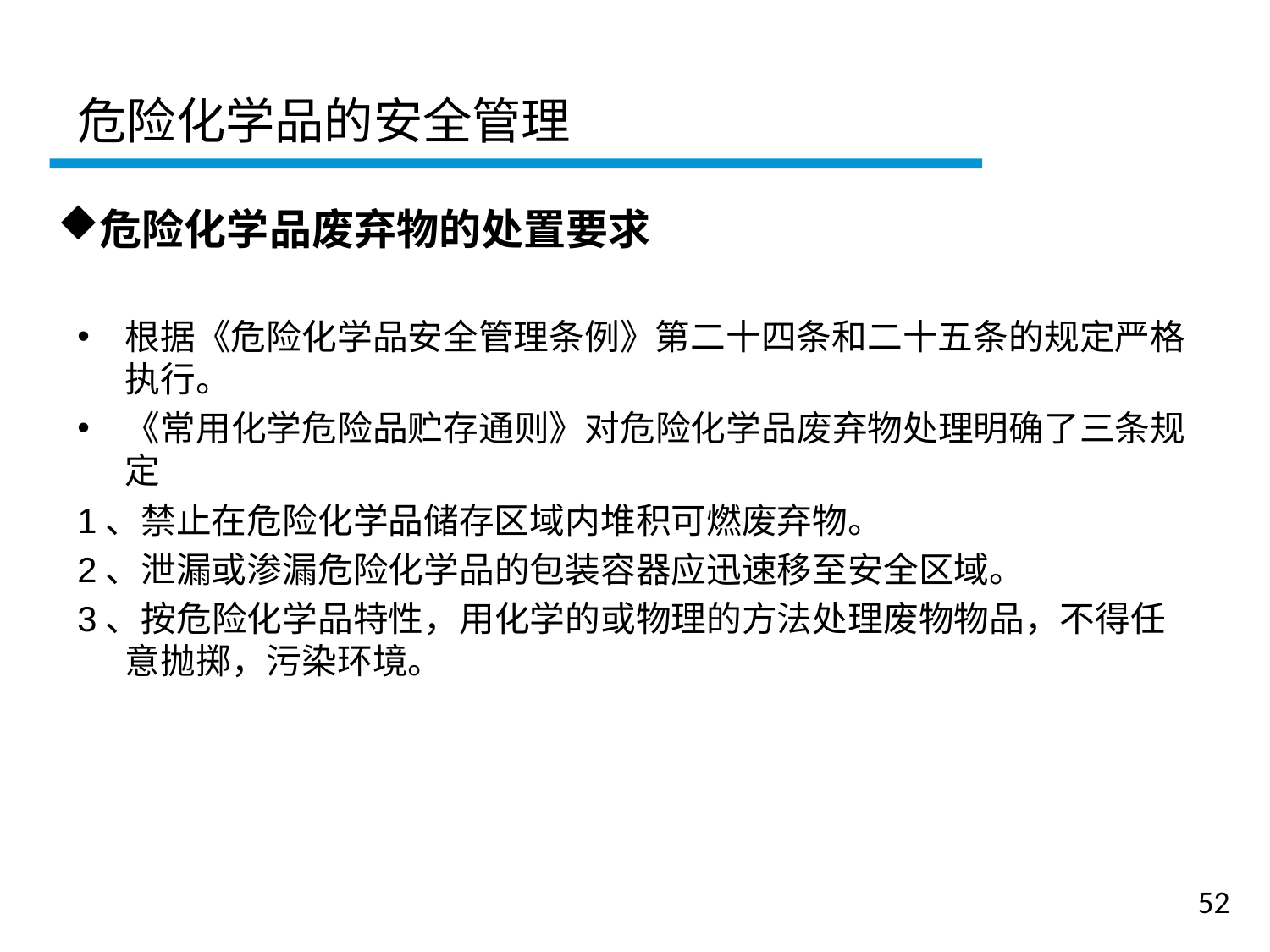

危险化学品的安全管理
危险化学品废弃物的处置要求
一
根据《危险化学品安全管理条例》第二十四条和二十五条的规定严格执行。
《常用化学危险品贮存通则》对危险化学品废弃物处理明确了三条规定
1、禁止在危险化学品储存区域内堆积可燃废弃物。
2、泄漏或渗漏危险化学品的包装容器应迅速移至安全区域。
3、按危险化学品特性，用化学的或物理的方法处理废物物品，不得任意抛掷，污染环境。